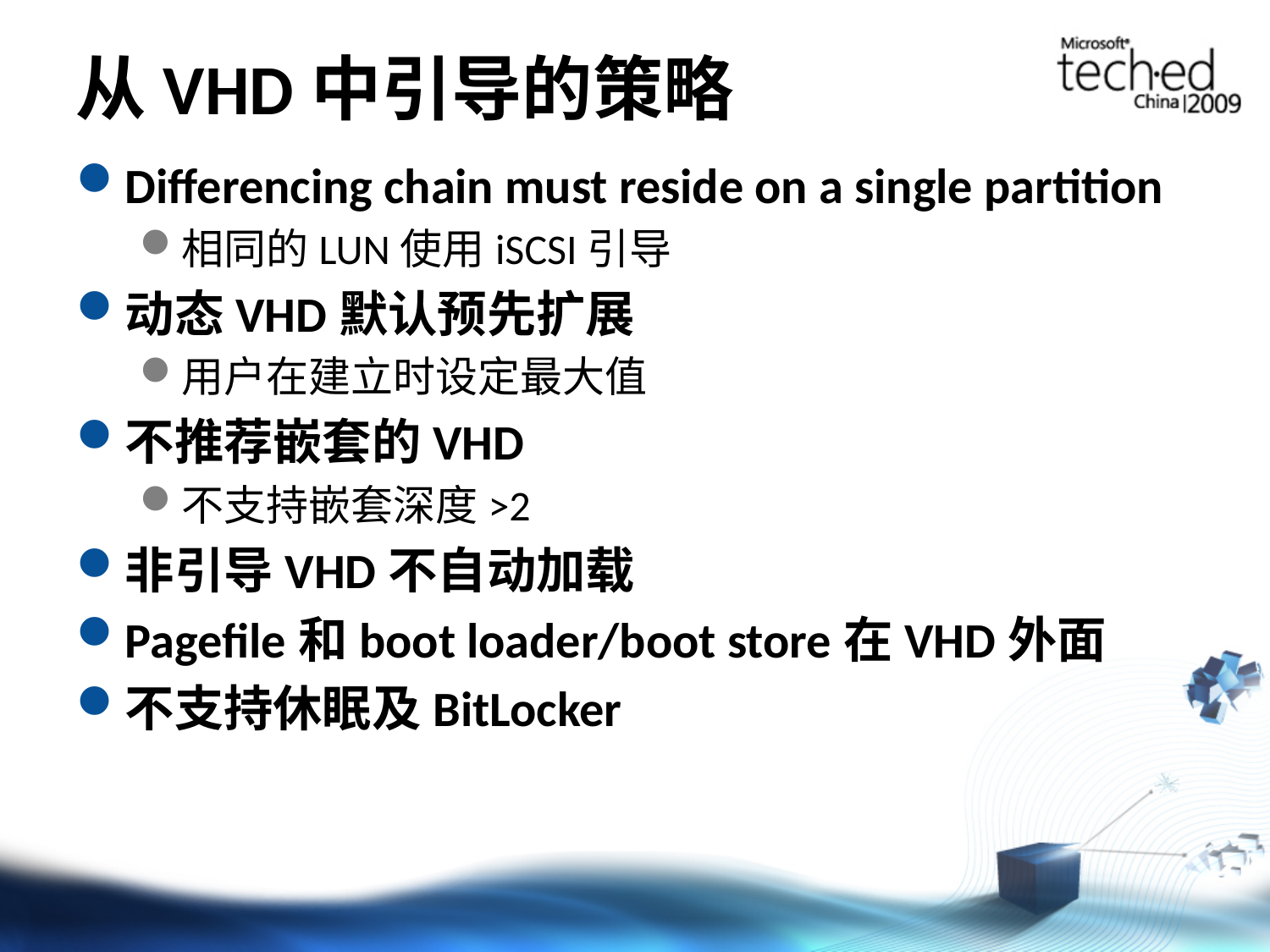

# 从VHD中引导的策略
Differencing chain must reside on a single partition
相同的LUN使用iSCSI引导
动态VHD默认预先扩展
用户在建立时设定最大值
不推荐嵌套的VHD
不支持嵌套深度>2
非引导VHD不自动加载
Pagefile和boot loader/boot store在VHD外面
不支持休眠及BitLocker